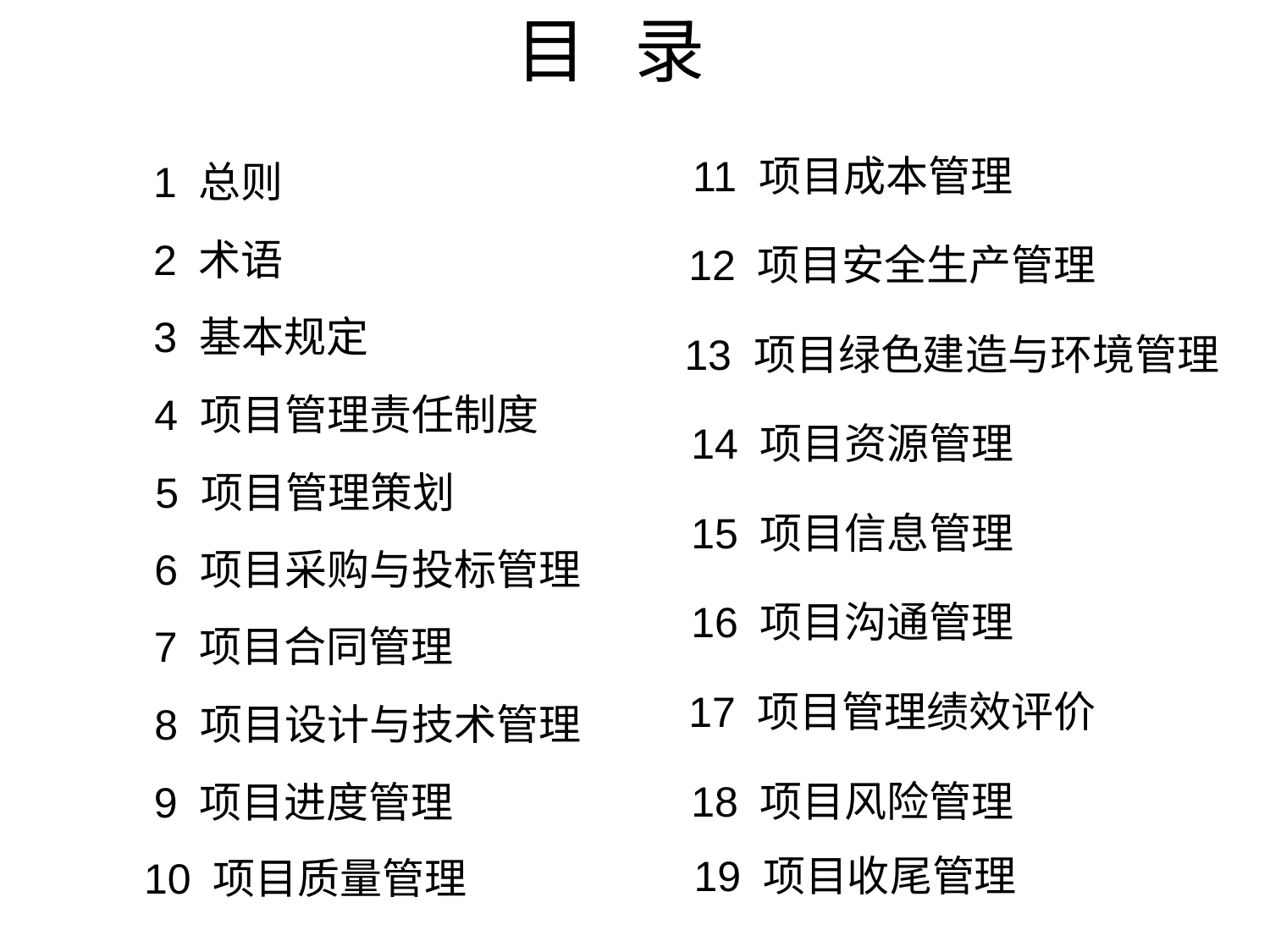

目   录
11 项目成本管理
1 总则
2 术语
12 项目安全生产管理
3 基本规定
13 项目绿色建造与环境管理
4 项目管理责任制度
14 项目资源管理
5 项目管理策划
15 项目信息管理
6 项目采购与投标管理
16 项目沟通管理
7 项目合同管理
17 项目管理绩效评价
8 项目设计与技术管理
18 项目风险管理
9 项目进度管理
19 项目收尾管理
10 项目质量管理